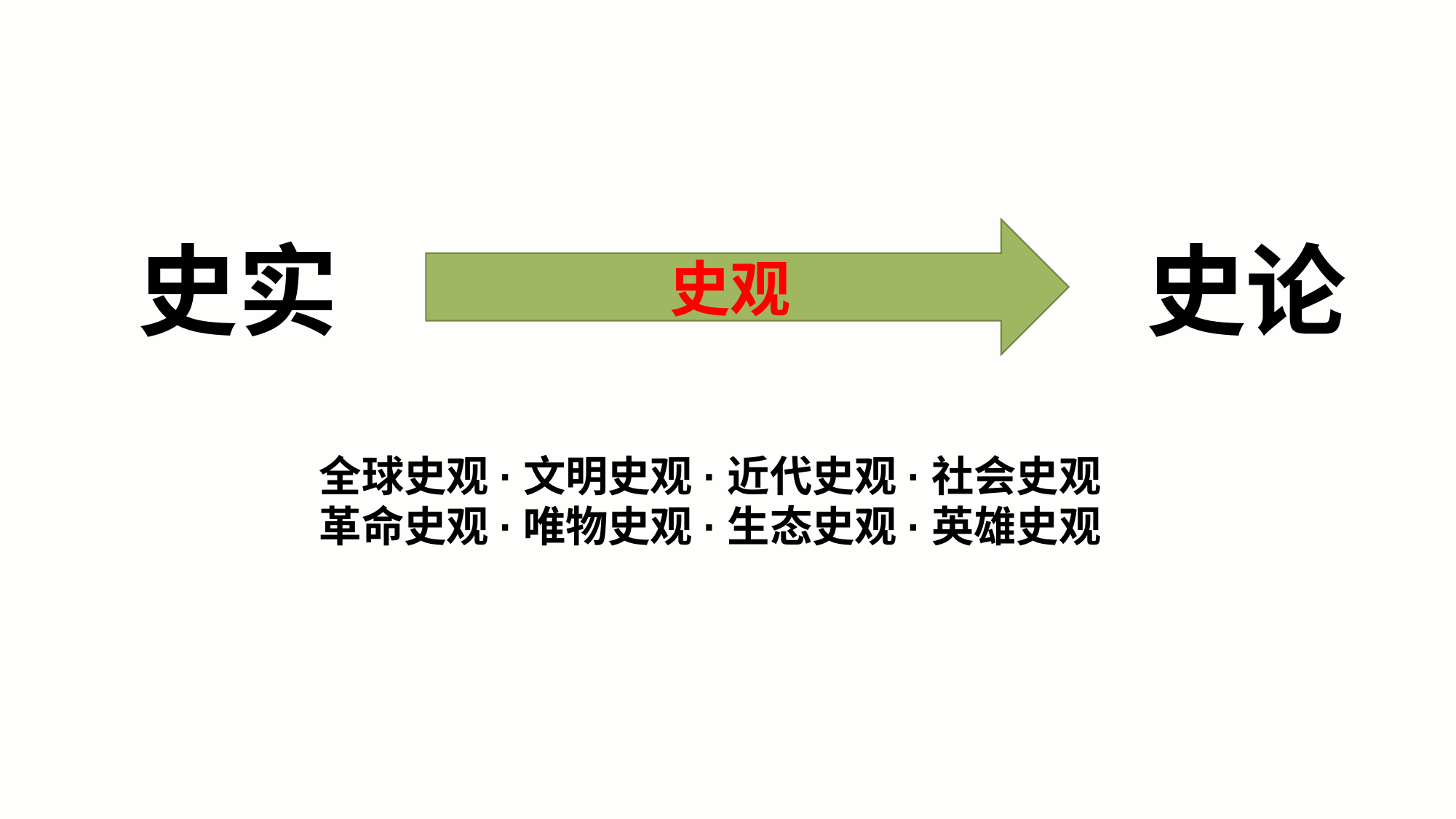

史观
史实
史论
全球史观·文明史观·近代史观·社会史观
革命史观·唯物史观·生态史观·英雄史观